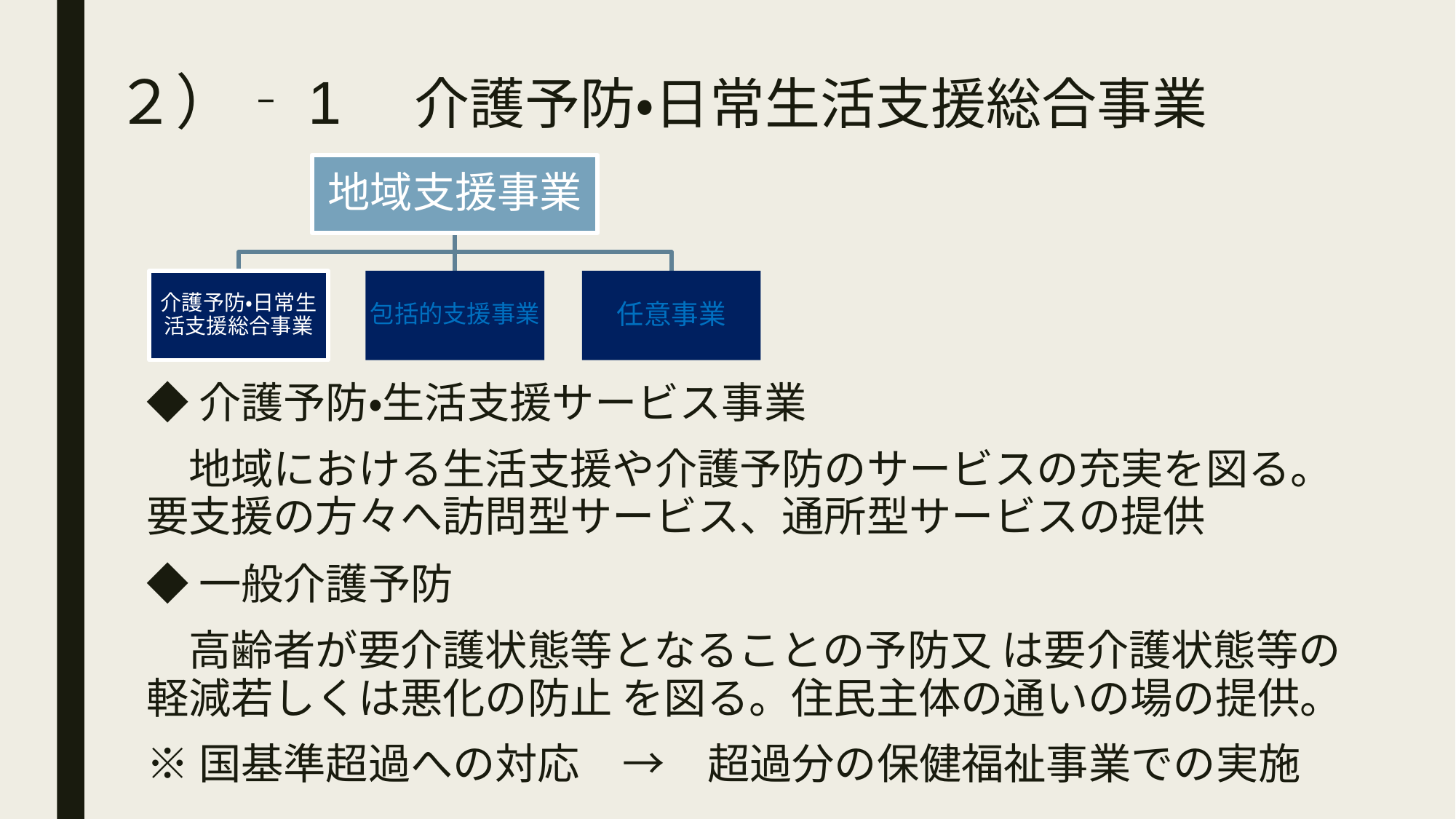

# ２）‐1　介護予防・日常生活支援総合事業
地域支援事業
介護予防・日常生活支援総合事業
包括的支援事業
任意事業
◆介護予防・生活支援サービス事業
　地域における生活支援や介護予防のサービスの充実を図る。要支援の方々へ訪問型サービス、通所型サービスの提供
◆一般介護予防
　高齢者が要介護状態等となることの予防又 は要介護状態等の軽減若しくは悪化の防止 を図る。住民主体の通いの場の提供。
※国基準超過への対応　→　超過分の保健福祉事業での実施